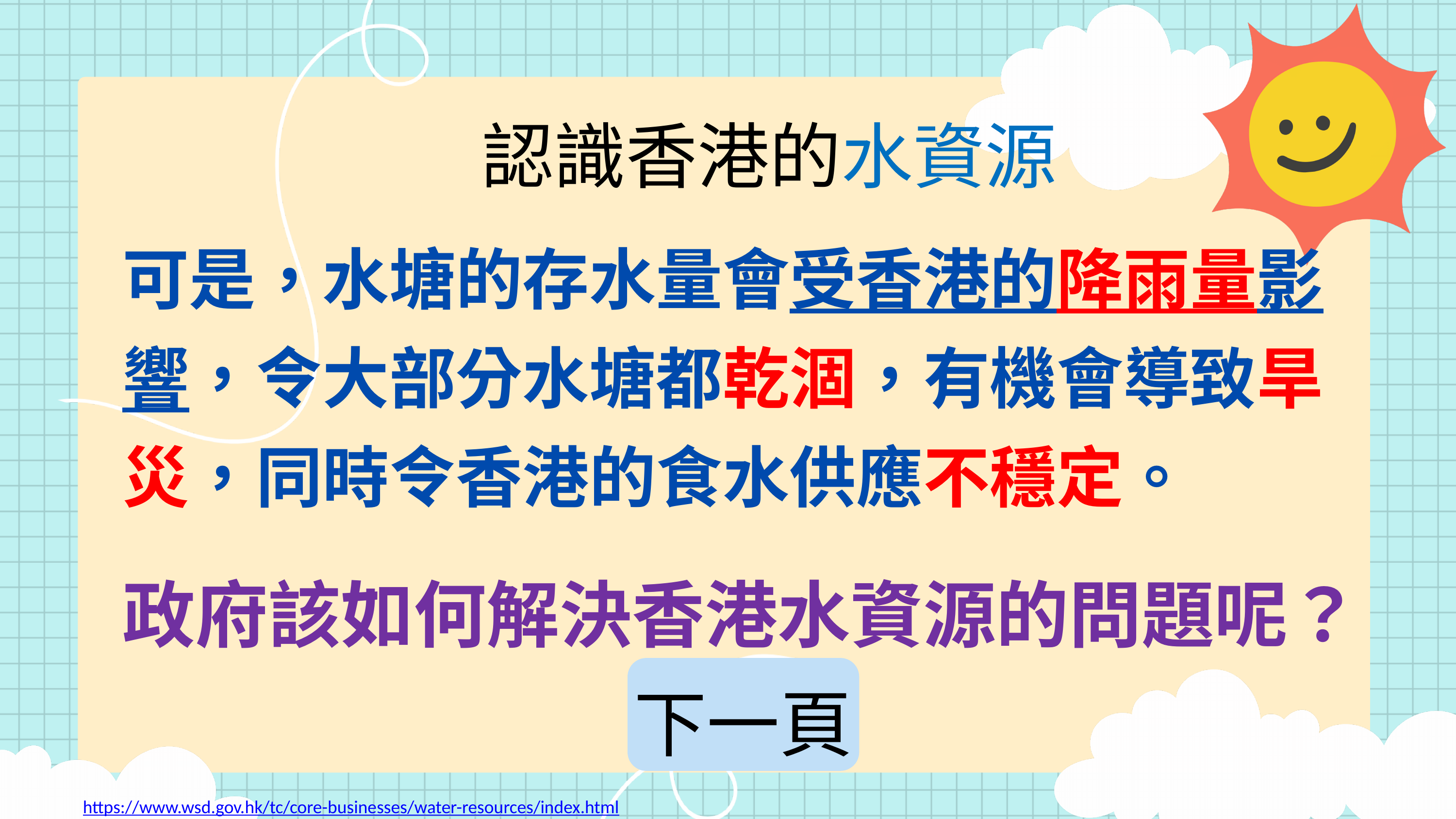

認識香港的水資源
可是，水塘的存水量會受香港的降雨量影響，令大部分水塘都乾涸，有機會導致旱災，同時令香港的食水供應不穩定。

政府該如何解決香港水資源的問題呢？
下一頁

https://www.wsd.gov.hk/tc/core-businesses/water-resources/index.html